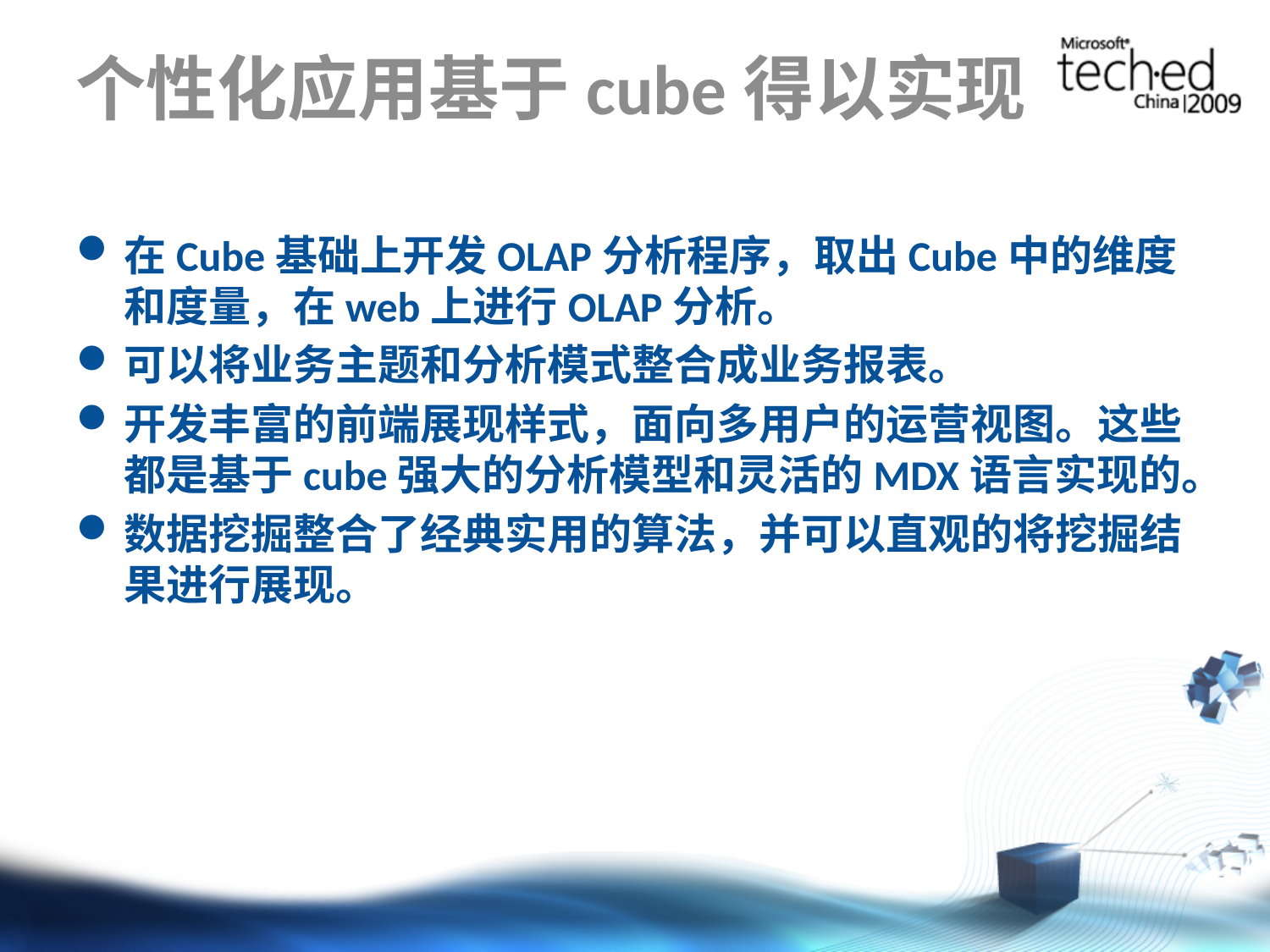

# 个性化应用基于cube得以实现
在Cube基础上开发OLAP分析程序，取出Cube中的维度和度量，在web上进行OLAP分析。
可以将业务主题和分析模式整合成业务报表。
开发丰富的前端展现样式，面向多用户的运营视图。这些都是基于cube强大的分析模型和灵活的MDX语言实现的。
数据挖掘整合了经典实用的算法，并可以直观的将挖掘结果进行展现。